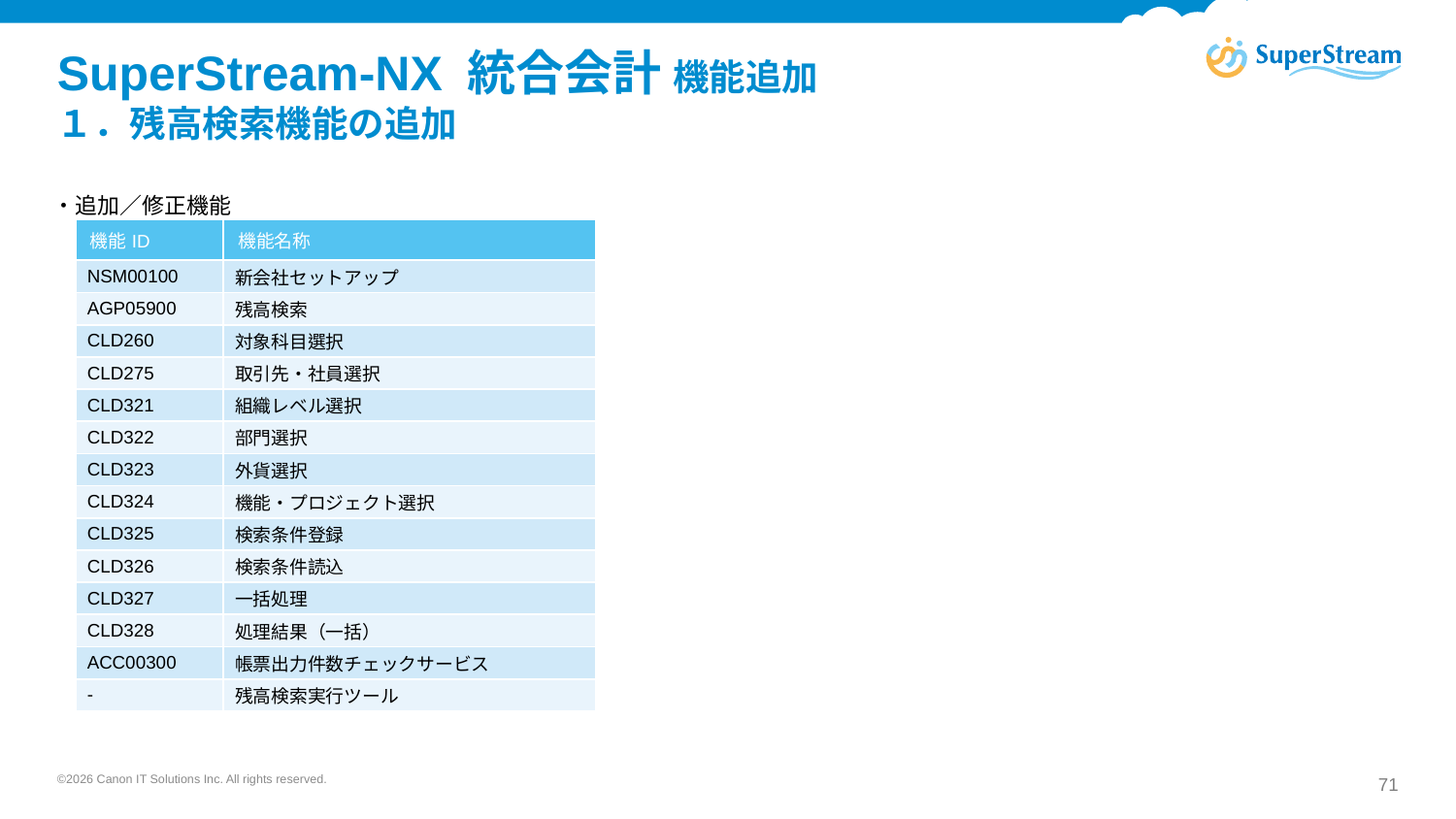

# SuperStream-NX 統合会計 機能追加 １．残高検索機能の追加
・追加／修正機能
| 機能ID | 機能名称 |
| --- | --- |
| NSM00100 | 新会社セットアップ |
| AGP05900 | 残高検索 |
| CLD260 | 対象科目選択 |
| CLD275 | 取引先・社員選択 |
| CLD321 | 組織レベル選択 |
| CLD322 | 部門選択 |
| CLD323 | 外貨選択 |
| CLD324 | 機能・プロジェクト選択 |
| CLD325 | 検索条件登録 |
| CLD326 | 検索条件読込 |
| CLD327 | 一括処理 |
| CLD328 | 処理結果（一括） |
| ACC00300 | 帳票出力件数チェックサービス |
| - | 残高検索実行ツール |
©2026 Canon IT Solutions Inc. All rights reserved.
71